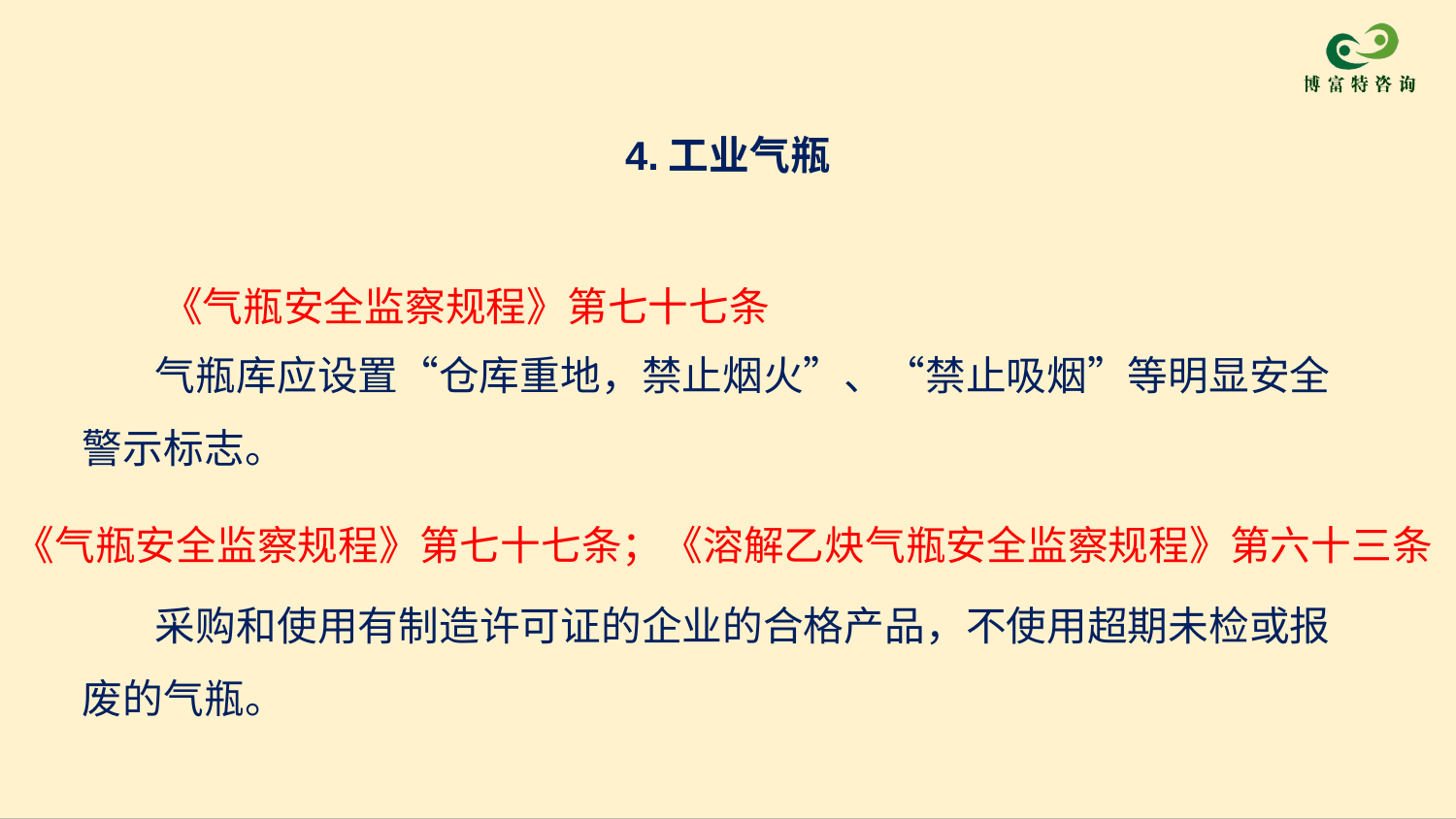

4.工业气瓶
《气瓶安全监察规程》第七十七条
气瓶库应设置“仓库重地，禁止烟火”、“禁止吸烟”等明显安全警示标志。
《气瓶安全监察规程》第七十七条；《溶解乙炔气瓶安全监察规程》第六十三条
采购和使用有制造许可证的企业的合格产品，不使用超期未检或报废的气瓶。